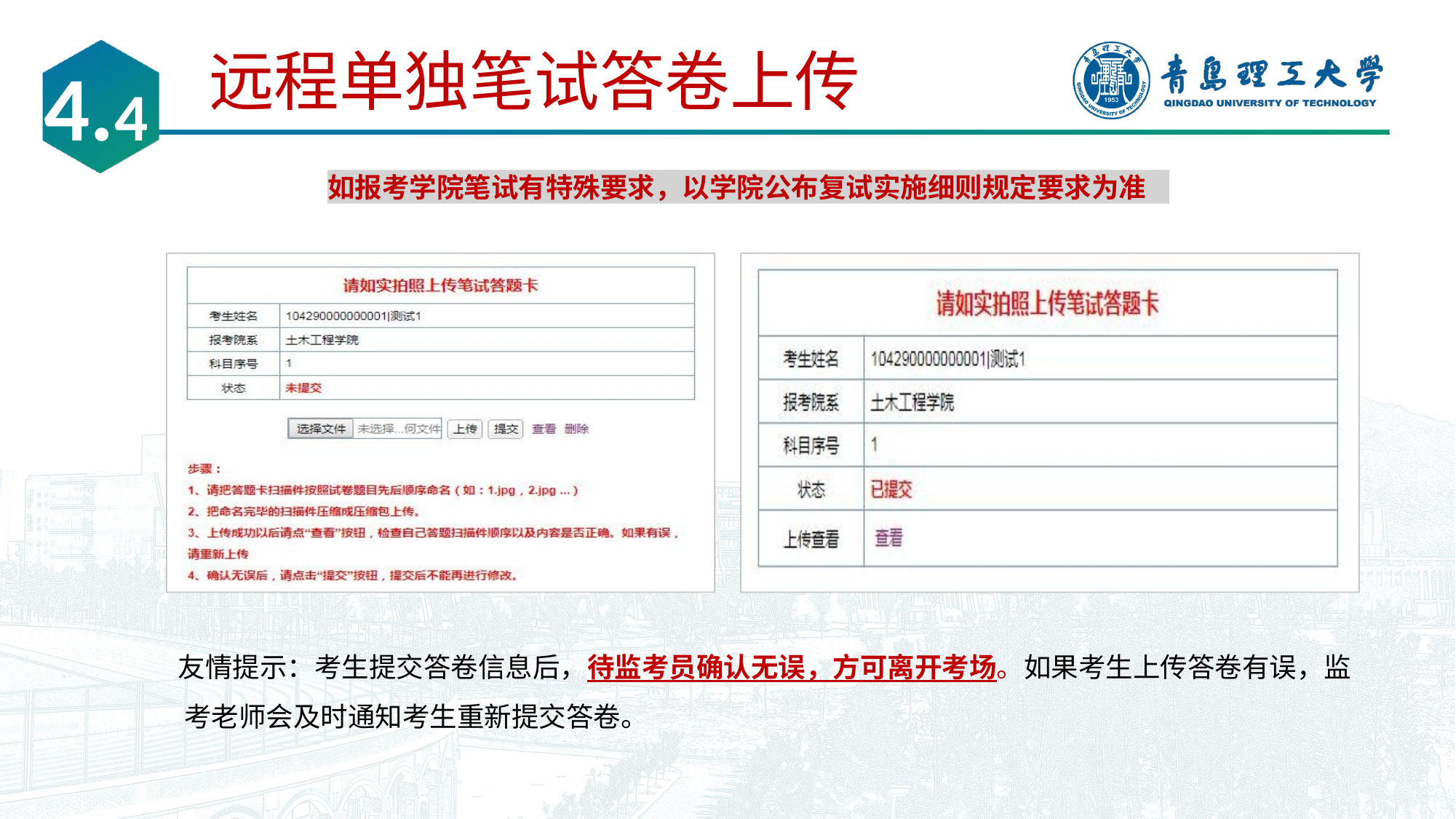

# 远程单独笔试答卷上传
4.4

如报考学院笔试有特殊要求，以学院公布复试实施细则规定要求为准

友情提示：考生提交答卷信息后，待监考员确认无误，方可离开考场。如果考生上传答卷有误，监  考老师会及时通知考生重新提交答卷。